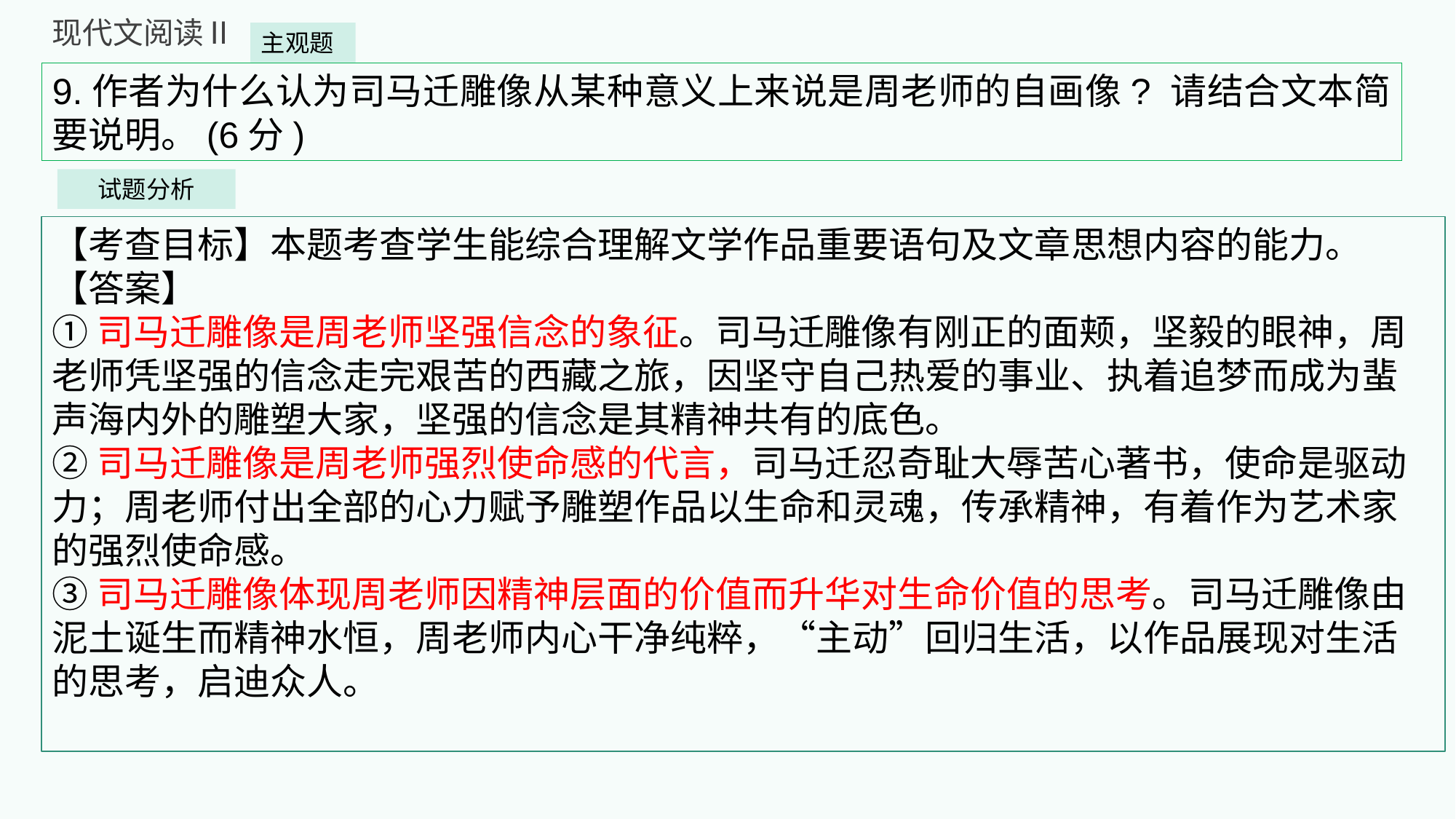

现代文阅读Ⅱ
主观题
9.作者为什么认为司马迁雕像从某种意义上来说是周老师的自画像? 请结合文本简要说明。(6分)
试题分析
【考查目标】本题考查学生能综合理解文学作品重要语句及文章思想内容的能力。
【答案】
①司马迁雕像是周老师坚强信念的象征。司马迁雕像有刚正的面颊，坚毅的眼神，周老师凭坚强的信念走完艰苦的西藏之旅，因坚守自己热爱的事业、执着追梦而成为蜚声海内外的雕塑大家，坚强的信念是其精神共有的底色。
②司马迁雕像是周老师强烈使命感的代言，司马迁忍奇耻大辱苦心著书，使命是驱动力；周老师付出全部的心力赋予雕塑作品以生命和灵魂，传承精神，有着作为艺术家的强烈使命感。
③司马迁雕像体现周老师因精神层面的价值而升华对生命价值的思考。司马迁雕像由泥土诞生而精神水恒，周老师内心干净纯粹，“主动”回归生活，以作品展现对生活的思考，启迪众人。